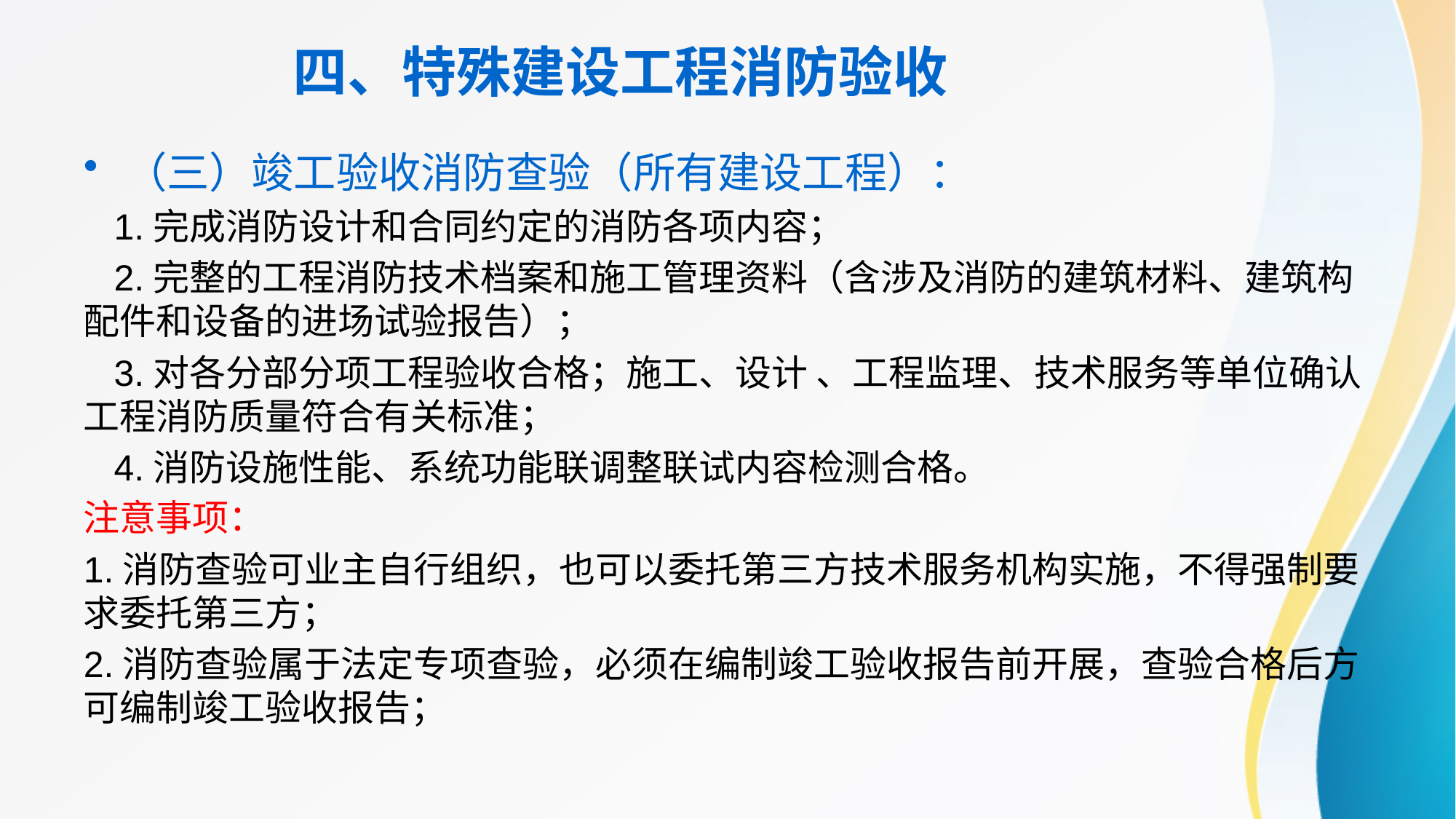

# 四、特殊建设工程消防验收
（三）竣工验收消防查验（所有建设工程）：
   1.完成消防设计和合同约定的消防各项内容；
   2.完整的工程消防技术档案和施工管理资料（含涉及消防的建筑材料、建筑构配件和设备的进场试验报告）；
   3.对各分部分项工程验收合格；施工、设计 、工程监理、技术服务等单位确认工程消防质量符合有关标准；
   4.消防设施性能、系统功能联调整联试内容检测合格。
注意事项：
1.消防查验可业主自行组织，也可以委托第三方技术服务机构实施，不得强制要求委托第三方；
2.消防查验属于法定专项查验，必须在编制竣工验收报告前开展，查验合格后方可编制竣工验收报告；